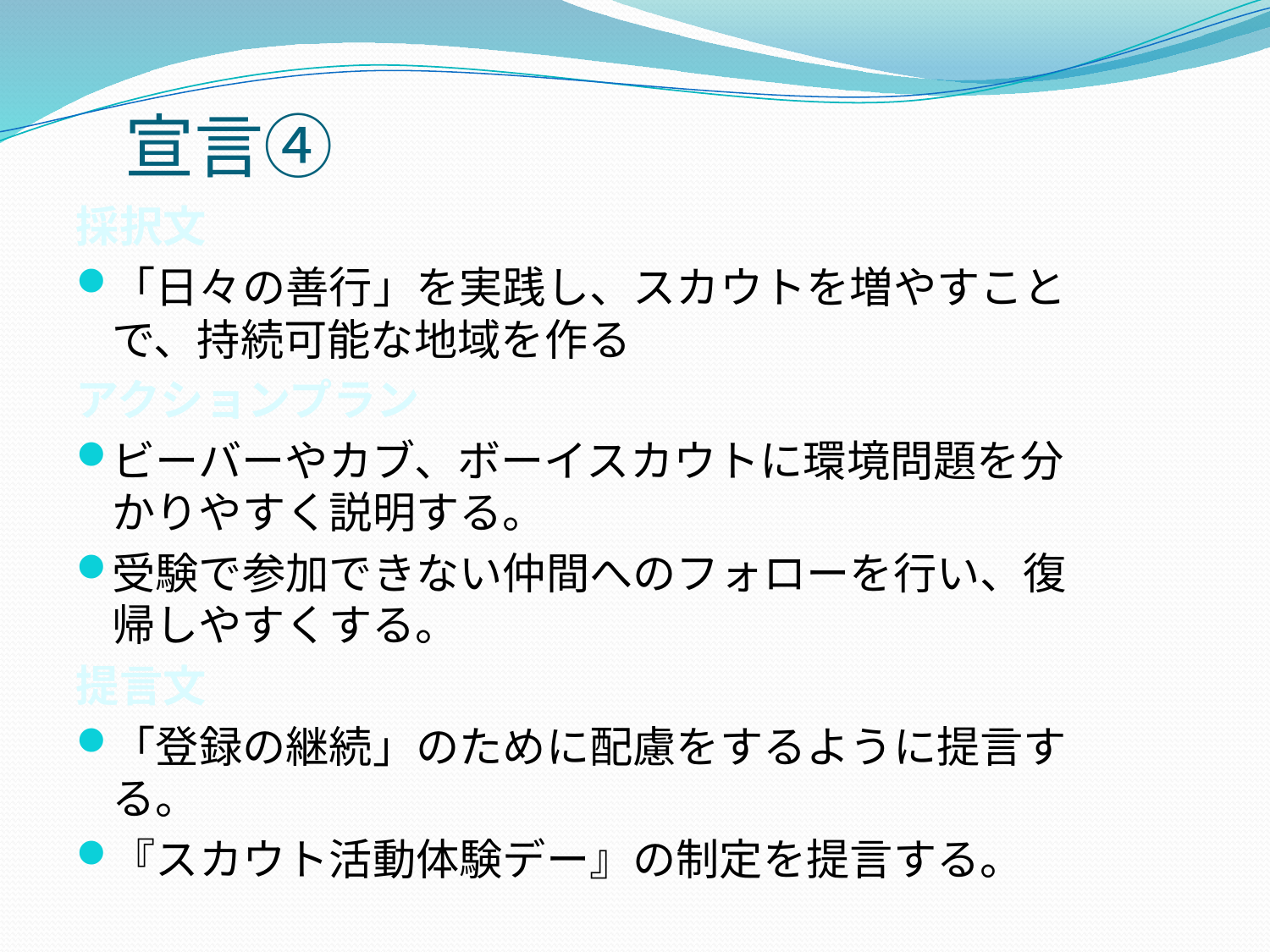

# 宣言④

採択文
「日々の善行」を実践し、スカウトを増やすことで、持続可能な地域を作る
アクションプラン
ビーバーやカブ、ボーイスカウトに環境問題を分かりやすく説明する。
受験で参加できない仲間へのフォローを行い、復帰しやすくする。
提言文
「登録の継続」のために配慮をするように提言する。
『スカウト活動体験デー』の制定を提言する。